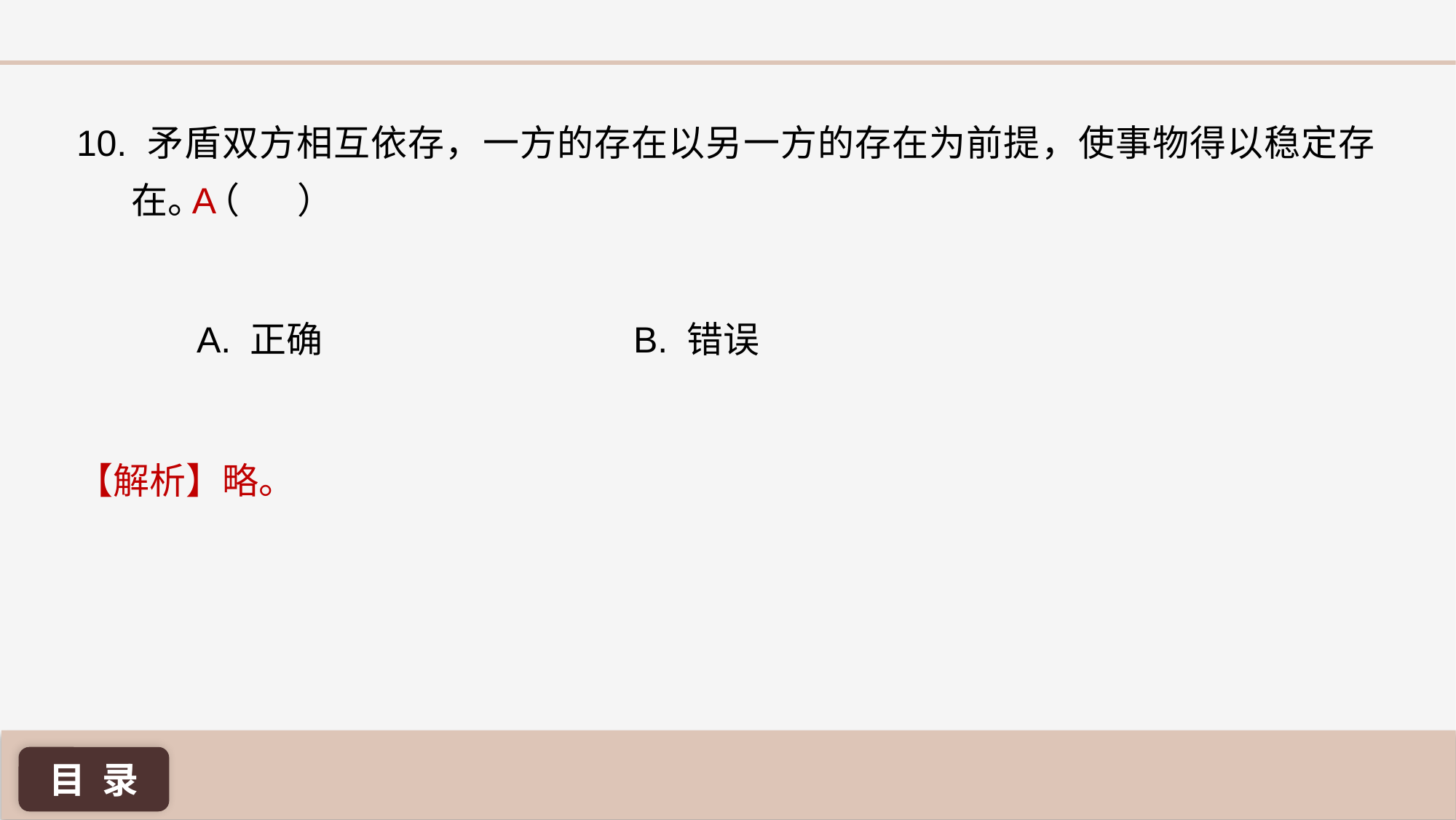

10. 矛盾双方相互依存，一方的存在以另一方的存在为前提，使事物得以稳定存在。（       ）
A
A. 正确 			B. 错误
【解析】略。